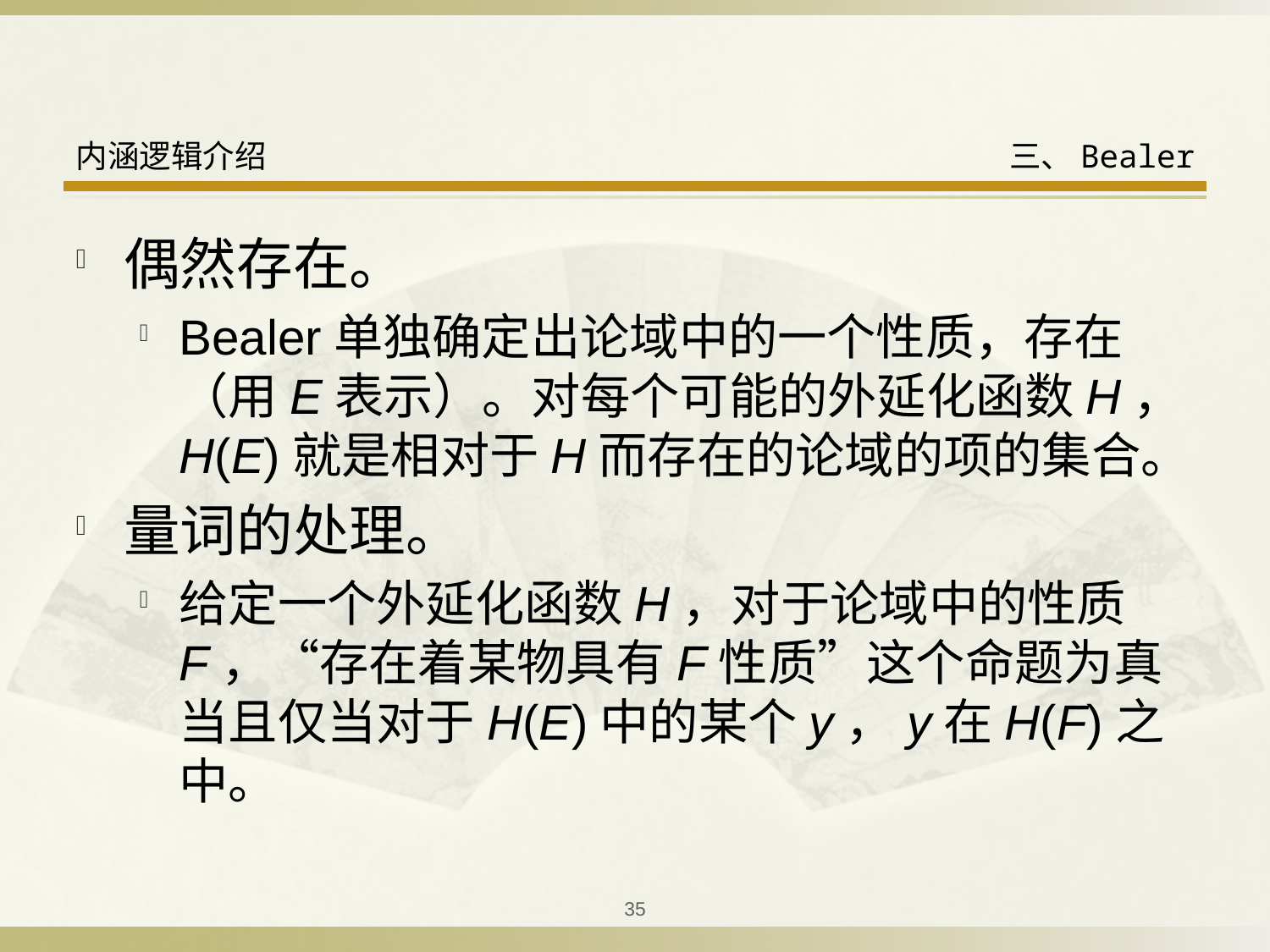

偶然存在。
Bealer单独确定出论域中的一个性质，存在（用E表示）。对每个可能的外延化函数H，H(E)就是相对于H而存在的论域的项的集合。
量词的处理。
给定一个外延化函数H，对于论域中的性质F，“存在着某物具有F性质”这个命题为真当且仅当对于H(E)中的某个y，y在H(F)之中。

35